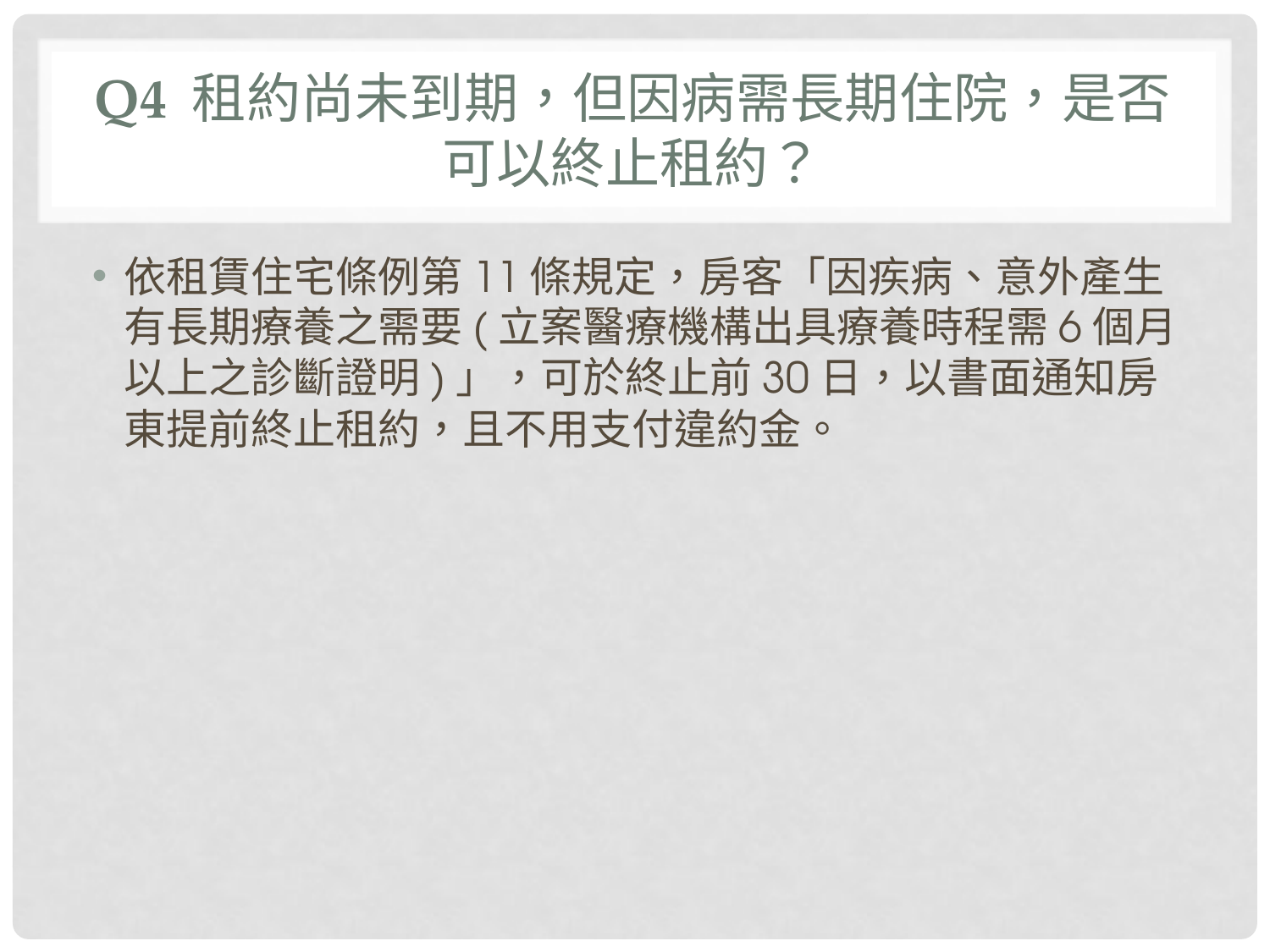

# q4 租約尚未到期，但因病需長期住院，是否可以終止租約？
依租賃住宅條例第11條規定，房客「因疾病、意外產生有長期療養之需要(立案醫療機構出具療養時程需6個月以上之診斷證明)」，可於終止前30日，以書面通知房東提前終止租約，且不用支付違約金。